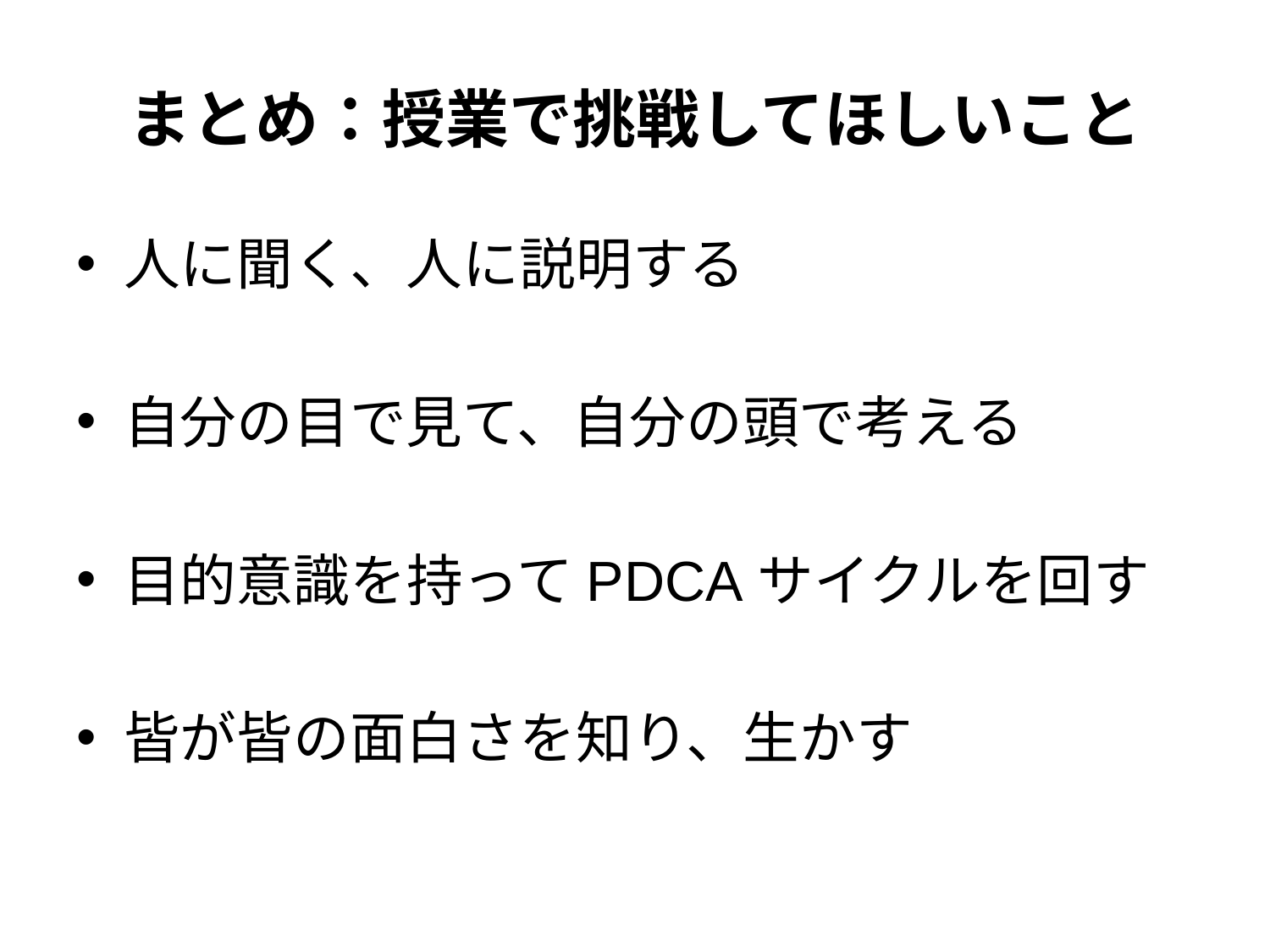

# まとめ：授業で挑戦してほしいこと
人に聞く、人に説明する

自分の目で見て、自分の頭で考える

目的意識を持ってPDCAサイクルを回す

皆が皆の面白さを知り、生かす